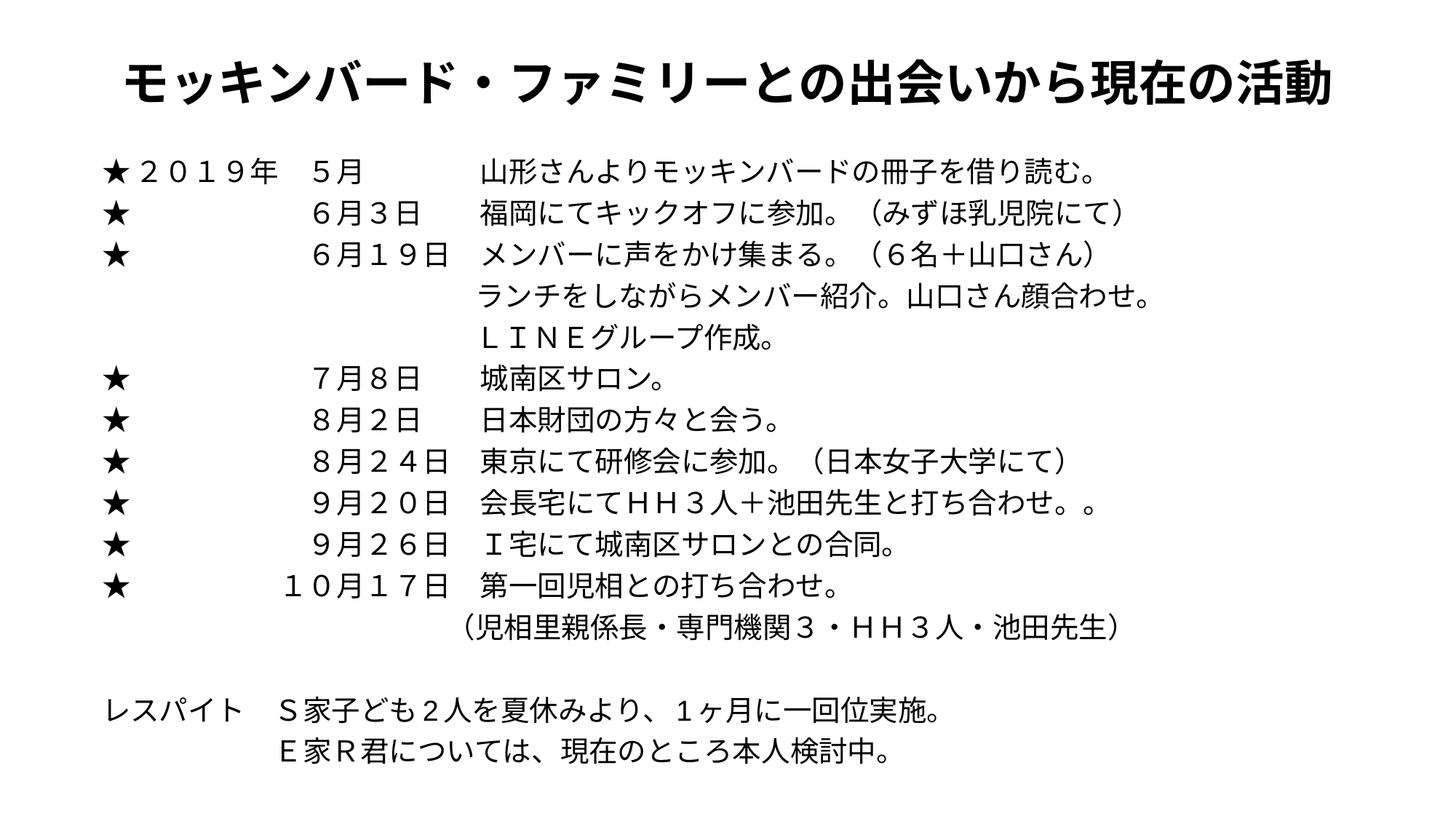

# モッキンバード・ファミリーとの出会いから現在の活動
★２０１９年　５月　　　　山形さんよりモッキンバードの冊子を借り読む。
★　　　　　　６月３日　　福岡にてキックオフに参加。（みずほ乳児院にて）
★　　　　　　６月１９日　メンバーに声をかけ集まる。（６名＋山口さん）
　　　　　　　　　　　　　ランチをしながらメンバー紹介。山口さん顔合わせ。
　　　　　　　　　　　　　ＬＩＮＥグループ作成。
★　　　　　　７月８日　　城南区サロン。
★　　　　　　８月２日　　日本財団の方々と会う。（みずほ乳児院にて）
★　　　　　　８月２４日　東京にて研修会に参加。（日本女子大学にて）
★　　　　　　９月２０日　会長宅にてＨＨ３人＋池田先生と打ち合わせ。。
★　　　　　　９月２６日　Ｉ宅にて城南区サロンとの合同。
★　　　　　１０月１７日　第一回児相との打ち合わせ。
　　　　　　　　　　　　（児相里親係長・専門機関３・ＨＨ３人・池田先生）

レスパイト　Ｓ家子ども2人を夏休みより、1ヶ月に一回位実施。
　　　　　　Ｅ家Ｒ君については、現在のところ本人検討中。